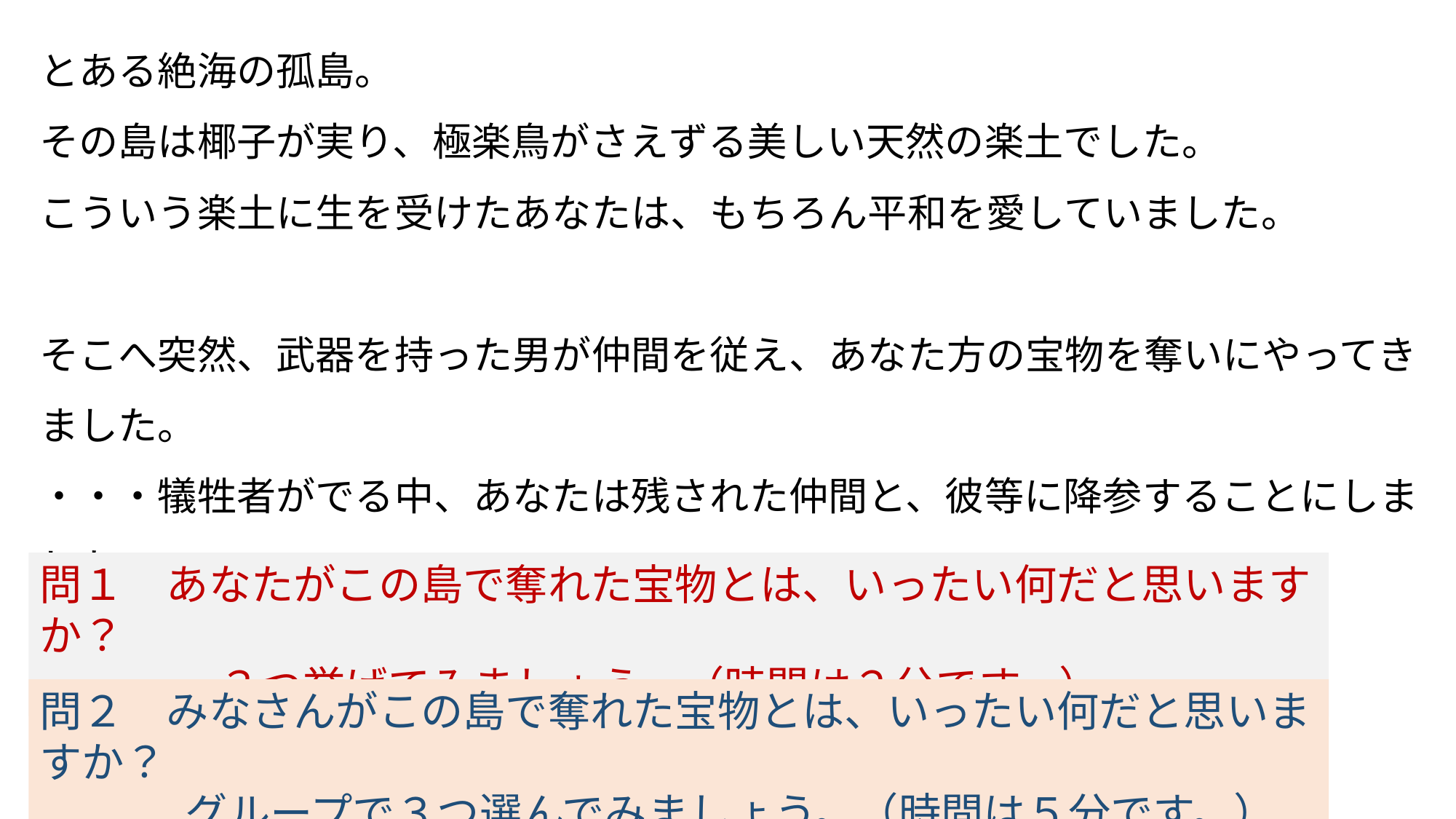

とある絶海の孤島。
その島は椰子が実り、極楽鳥がさえずる美しい天然の楽土でした。
こういう楽土に生を受けたあなたは、もちろん平和を愛していました。

そこへ突然、武器を持った男が仲間を従え、あなた方の宝物を奪いにやってきました。
・・・犠牲者がでる中、あなたは残された仲間と、彼等に降参することにしました。
こうして、彼らは、あなたの大切な宝物を奪ってしまいました。

問１　あなたがこの島で奪れた宝物とは、いったい何だと思いますか？
　　　　 ３つ挙げてみましょう。（時間は２分です。）
問２　みなさんがこの島で奪れた宝物とは、いったい何だと思いますか？
　　　  グループで３つ選んでみましょう。（時間は５分です。）